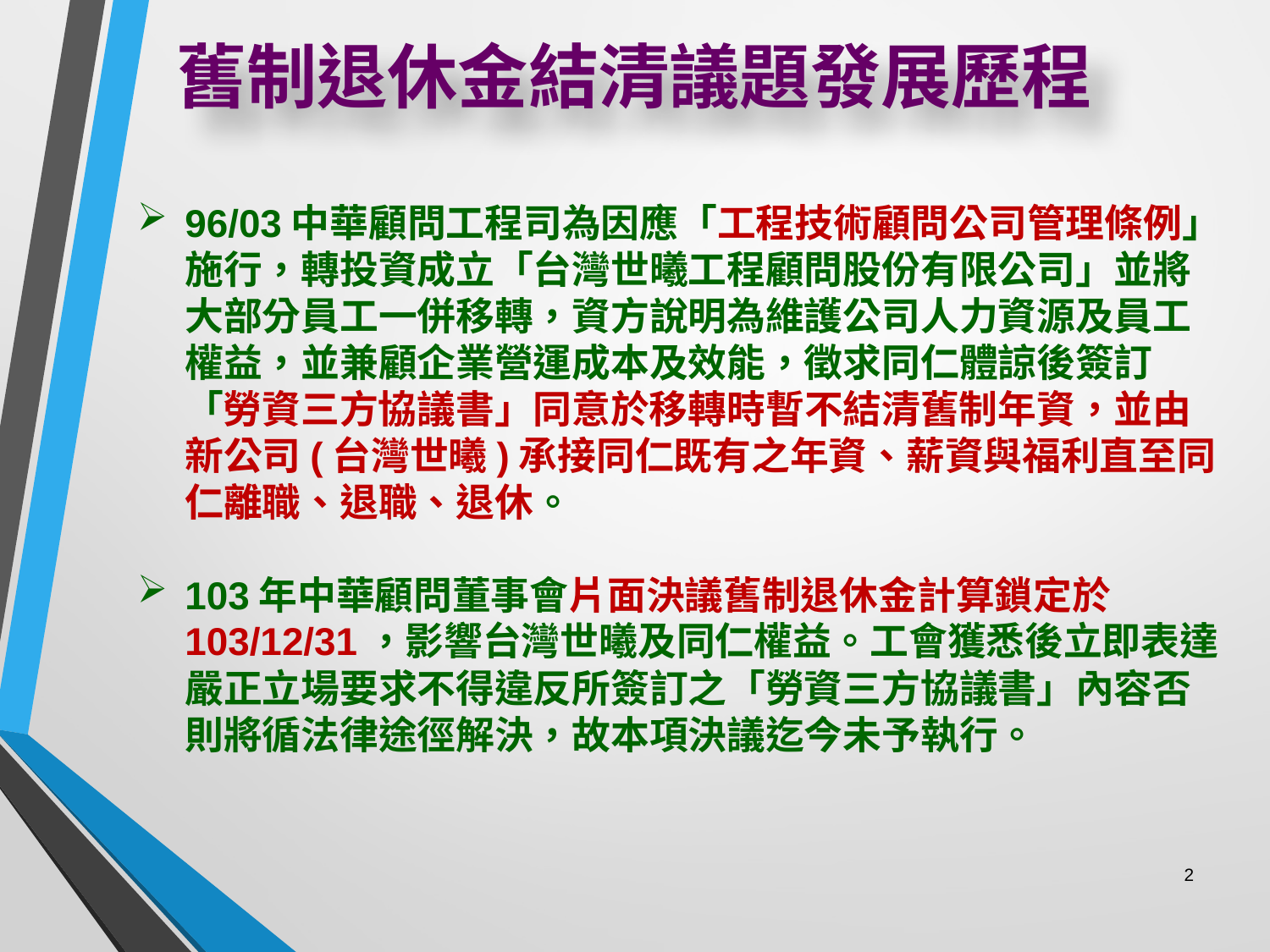

舊制退休金結清議題發展歷程
96/03中華顧問工程司為因應「工程技術顧問公司管理條例」施行，轉投資成立「台灣世曦工程顧問股份有限公司」並將大部分員工一併移轉，資方說明為維護公司人力資源及員工權益，並兼顧企業營運成本及效能，徵求同仁體諒後簽訂「勞資三方協議書」同意於移轉時暫不結清舊制年資，並由新公司(台灣世曦)承接同仁既有之年資、薪資與福利直至同仁離職、退職、退休。

103年中華顧問董事會片面決議舊制退休金計算鎖定於103/12/31，影響台灣世曦及同仁權益。工會獲悉後立即表達嚴正立場要求不得違反所簽訂之「勞資三方協議書」內容否則將循法律途徑解決，故本項決議迄今未予執行。
2